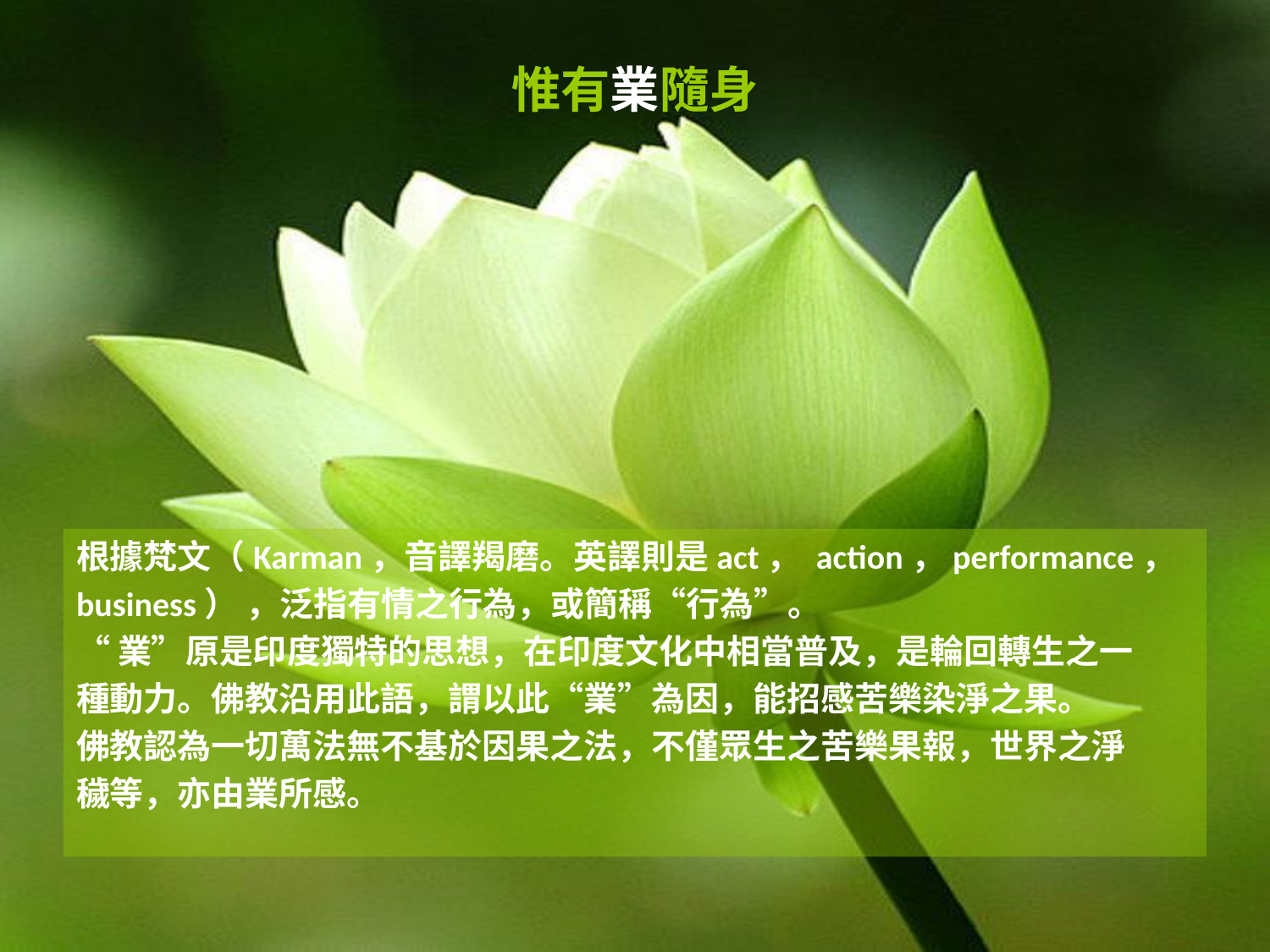

# 惟有業隨身

根據梵文（Karman，音譯羯磨。英譯則是act， action，performance，
business） ，泛指有情之行為，或簡稱“行為”。
“業”原是印度獨特的思想，在印度文化中相當普及，是輪回轉生之一
種動力。佛教沿用此語，謂以此“業”為因，能招感苦樂染淨之果。
佛教認為一切萬法無不基於因果之法，不僅眾生之苦樂果報，世界之淨
穢等，亦由業所感。